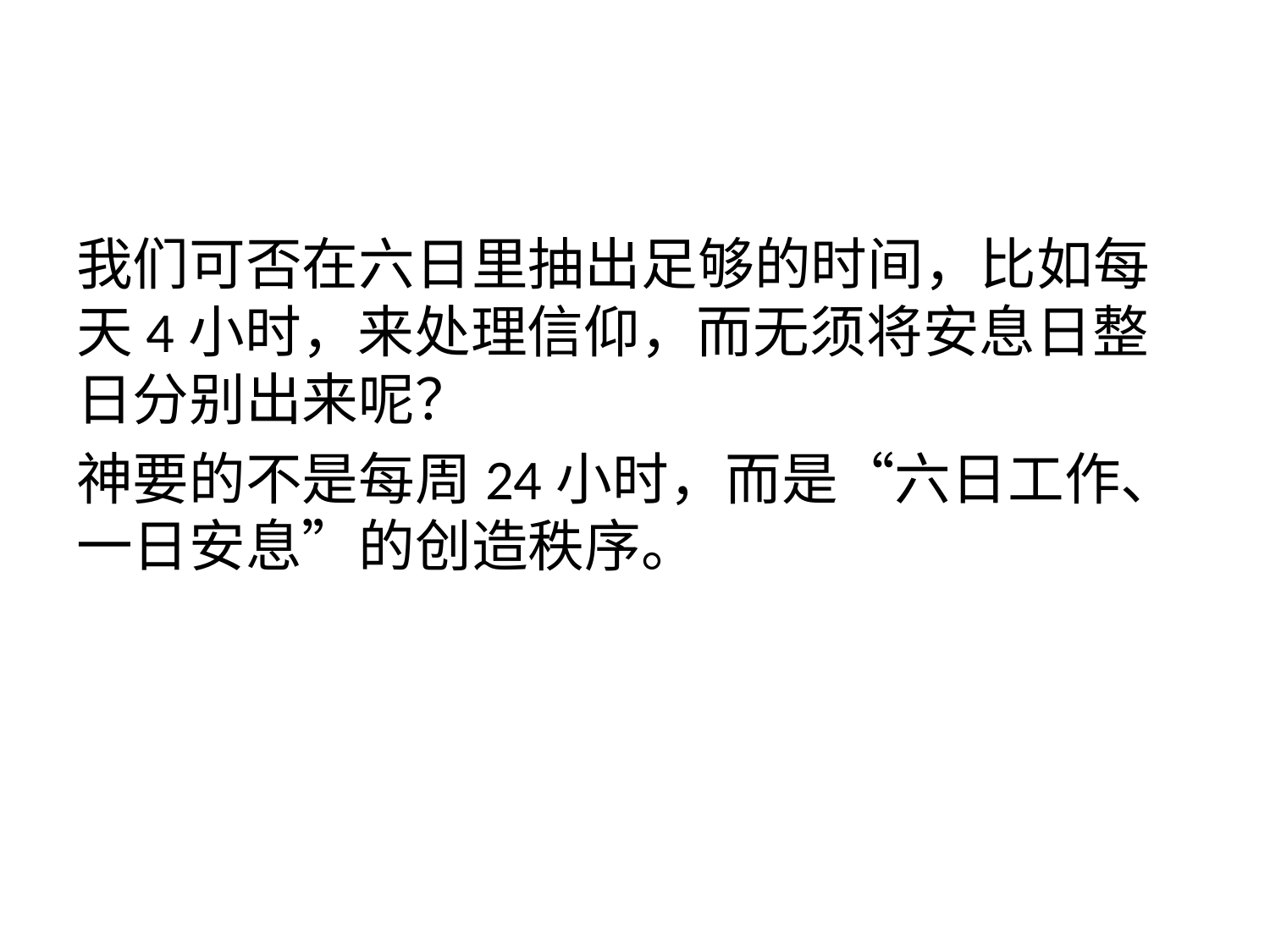

#
我们可否在六日里抽出足够的时间，比如每天4小时，来处理信仰，而无须将安息日整日分别出来呢？
神要的不是每周24小时，而是“六日工作、一日安息”的创造秩序。